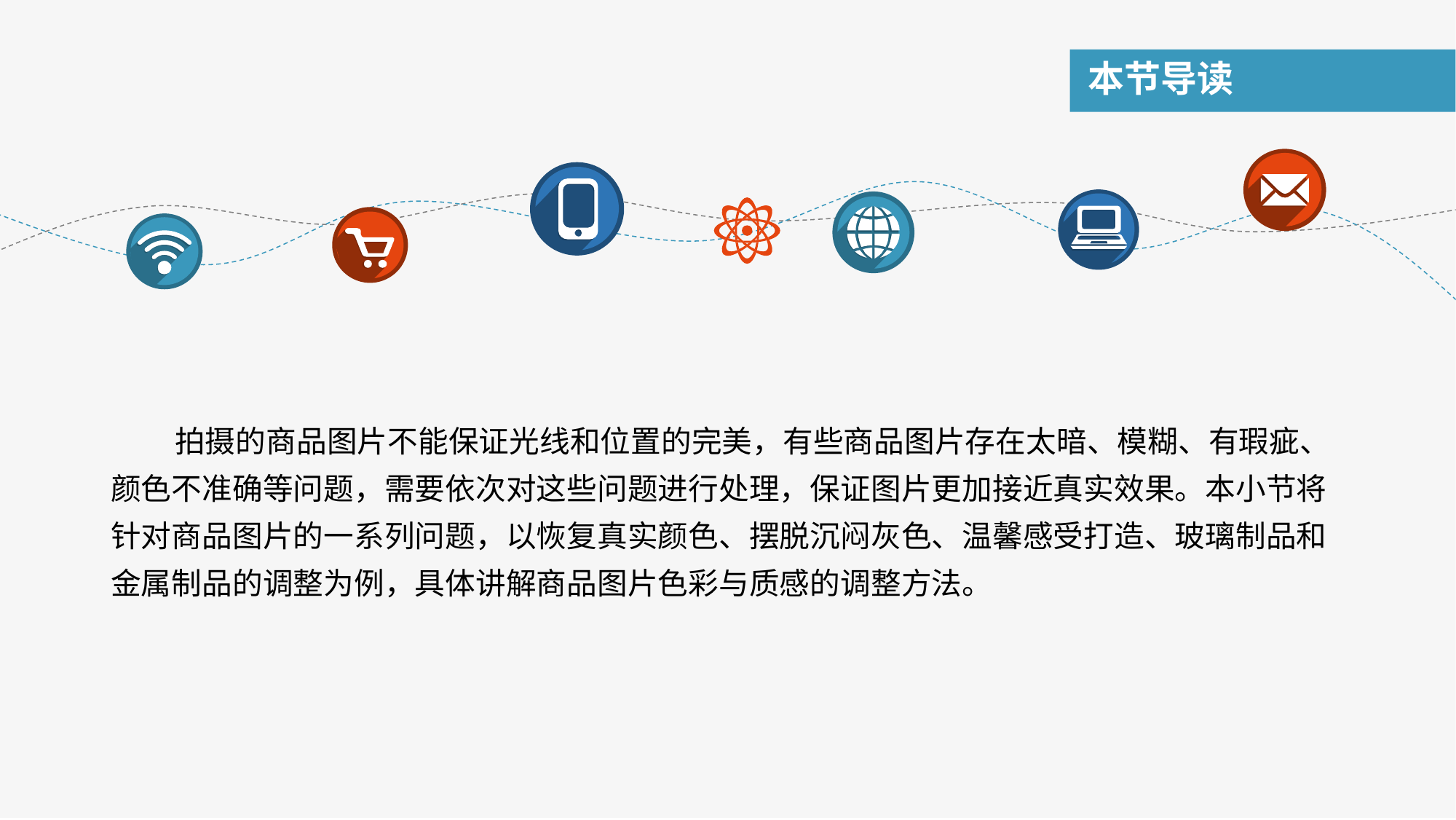

本节导读

拍摄的商品图片不能保证光线和位置的完美，有些商品图片存在太暗、模糊、有瑕疵、颜色不准确等问题，需要依次对这些问题进行处理，保证图片更加接近真实效果。本小节将针对商品图片的一系列问题，以恢复真实颜色、摆脱沉闷灰色、温馨感受打造、玻璃制品和金属制品的调整为例，具体讲解商品图片色彩与质感的调整方法。